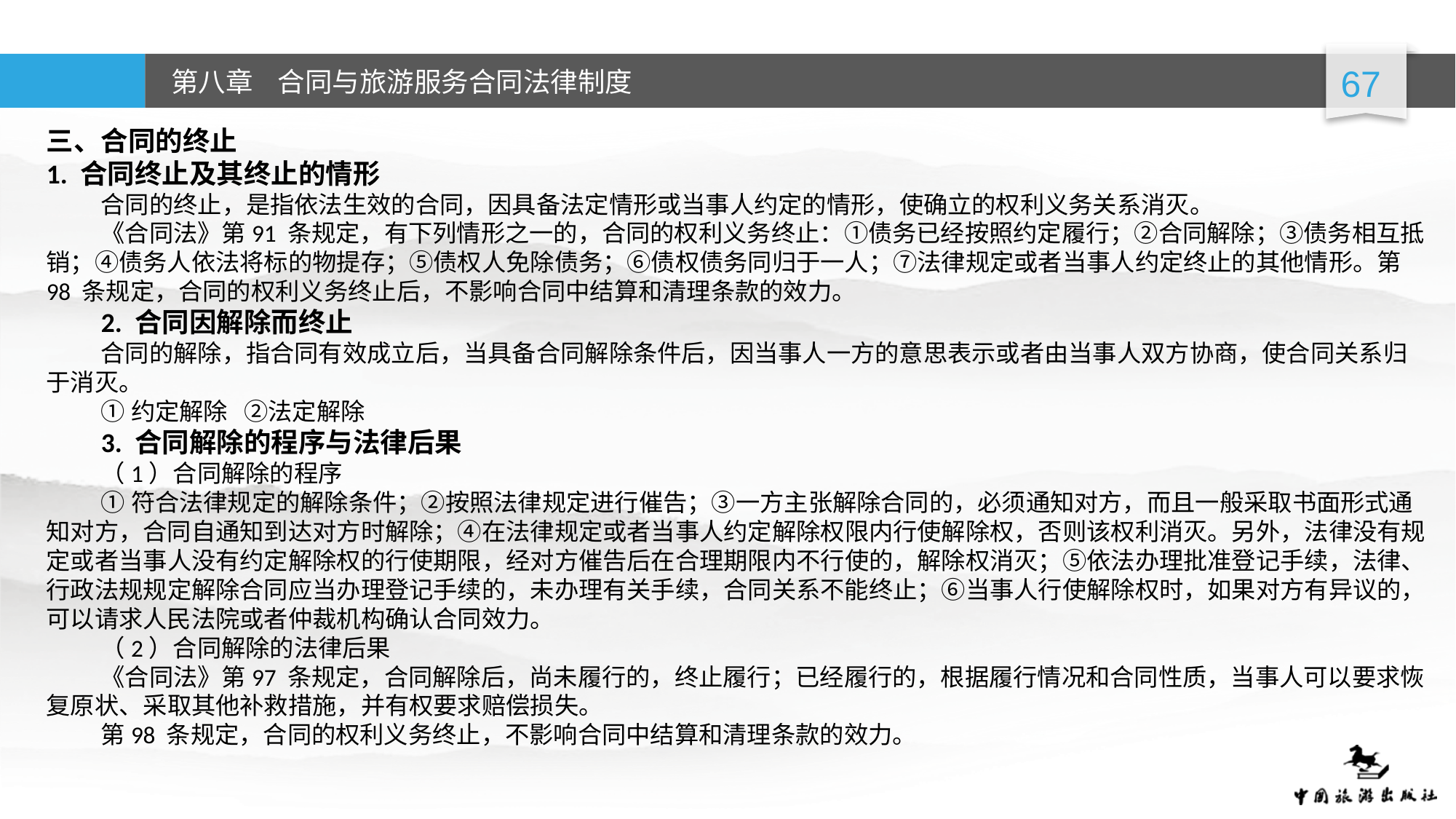

三、合同的终止
1. 合同终止及其终止的情形
合同的终止，是指依法生效的合同，因具备法定情形或当事人约定的情形，使确立的权利义务关系消灭。
《合同法》第91 条规定，有下列情形之一的，合同的权利义务终止：①债务已经按照约定履行；②合同解除；③债务相互抵销；④债务人依法将标的物提存；⑤债权人免除债务；⑥债权债务同归于一人；⑦法律规定或者当事人约定终止的其他情形。第98 条规定，合同的权利义务终止后，不影响合同中结算和清理条款的效力。
2. 合同因解除而终止
合同的解除，指合同有效成立后，当具备合同解除条件后，因当事人一方的意思表示或者由当事人双方协商，使合同关系归于消灭。
①约定解除   ②法定解除
3. 合同解除的程序与法律后果
（1）合同解除的程序
①符合法律规定的解除条件；②按照法律规定进行催告；③一方主张解除合同的，必须通知对方，而且一般采取书面形式通知对方，合同自通知到达对方时解除；④在法律规定或者当事人约定解除权限内行使解除权，否则该权利消灭。另外，法律没有规定或者当事人没有约定解除权的行使期限，经对方催告后在合理期限内不行使的，解除权消灭；⑤依法办理批准登记手续，法律、行政法规规定解除合同应当办理登记手续的，未办理有关手续，合同关系不能终止；⑥当事人行使解除权时，如果对方有异议的，可以请求人民法院或者仲裁机构确认合同效力。
（2）合同解除的法律后果
《合同法》第97 条规定，合同解除后，尚未履行的，终止履行；已经履行的，根据履行情况和合同性质，当事人可以要求恢复原状、采取其他补救措施，并有权要求赔偿损失。
第98 条规定，合同的权利义务终止，不影响合同中结算和清理条款的效力。